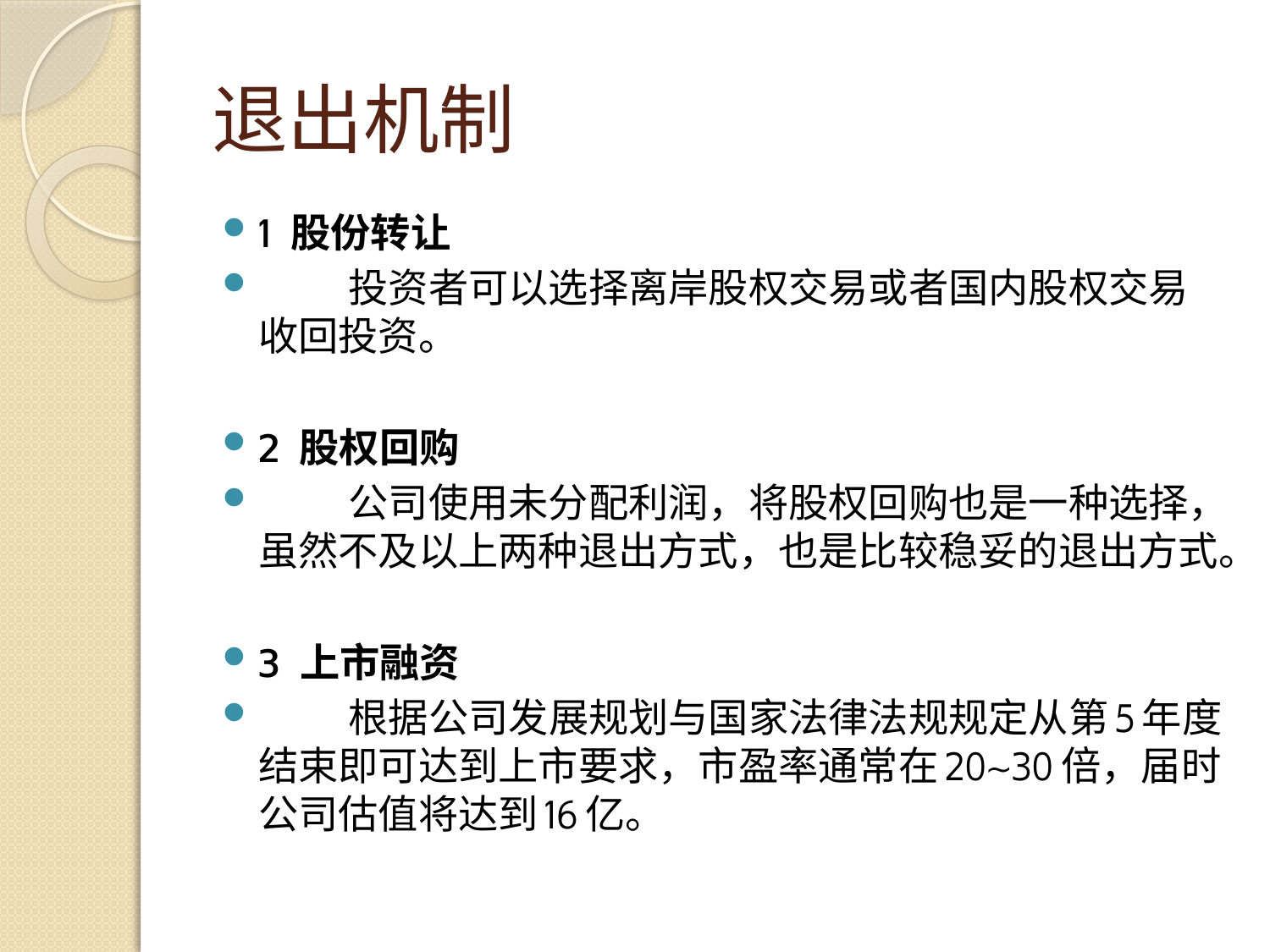

# 退出机制
1 股份转让
	投资者可以选择离岸股权交易或者国内股权交易收回投资。

2 股权回购
	公司使用未分配利润，将股权回购也是一种选择，虽然不及以上两种退出方式，也是比较稳妥的退出方式。

3 上市融资
	根据公司发展规划与国家法律法规规定从第5年度结束即可达到上市要求，市盈率通常在20~30倍，届时公司估值将达到16亿。